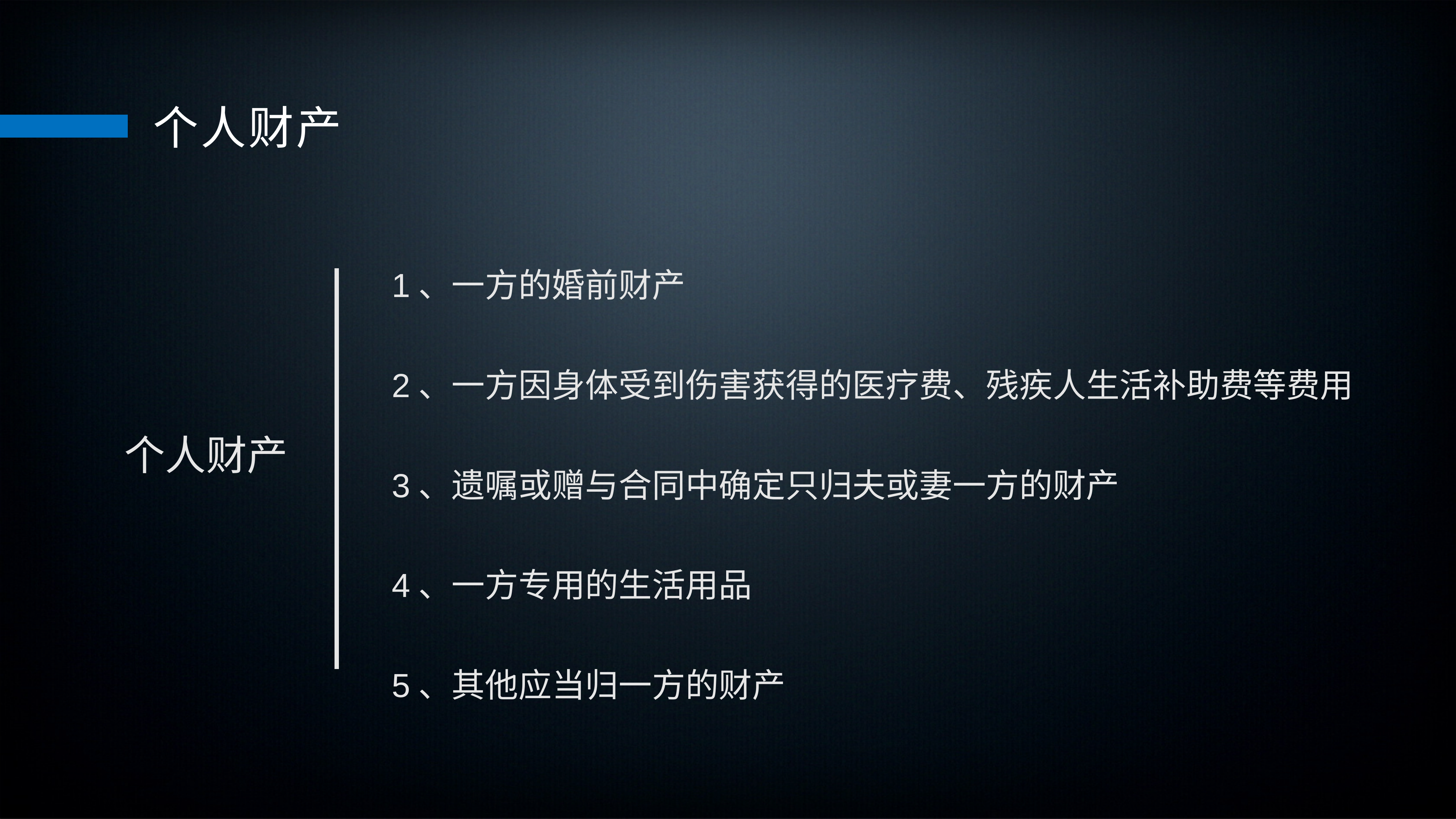

个人财产

1、一方的婚前财产
2、一方因身体受到伤害获得的医疗费、残疾人生活补助费等费用
3、遗嘱或赠与合同中确定只归夫或妻一方的财产
4、一方专用的生活用品
5、其他应当归一方的财产

个人财产